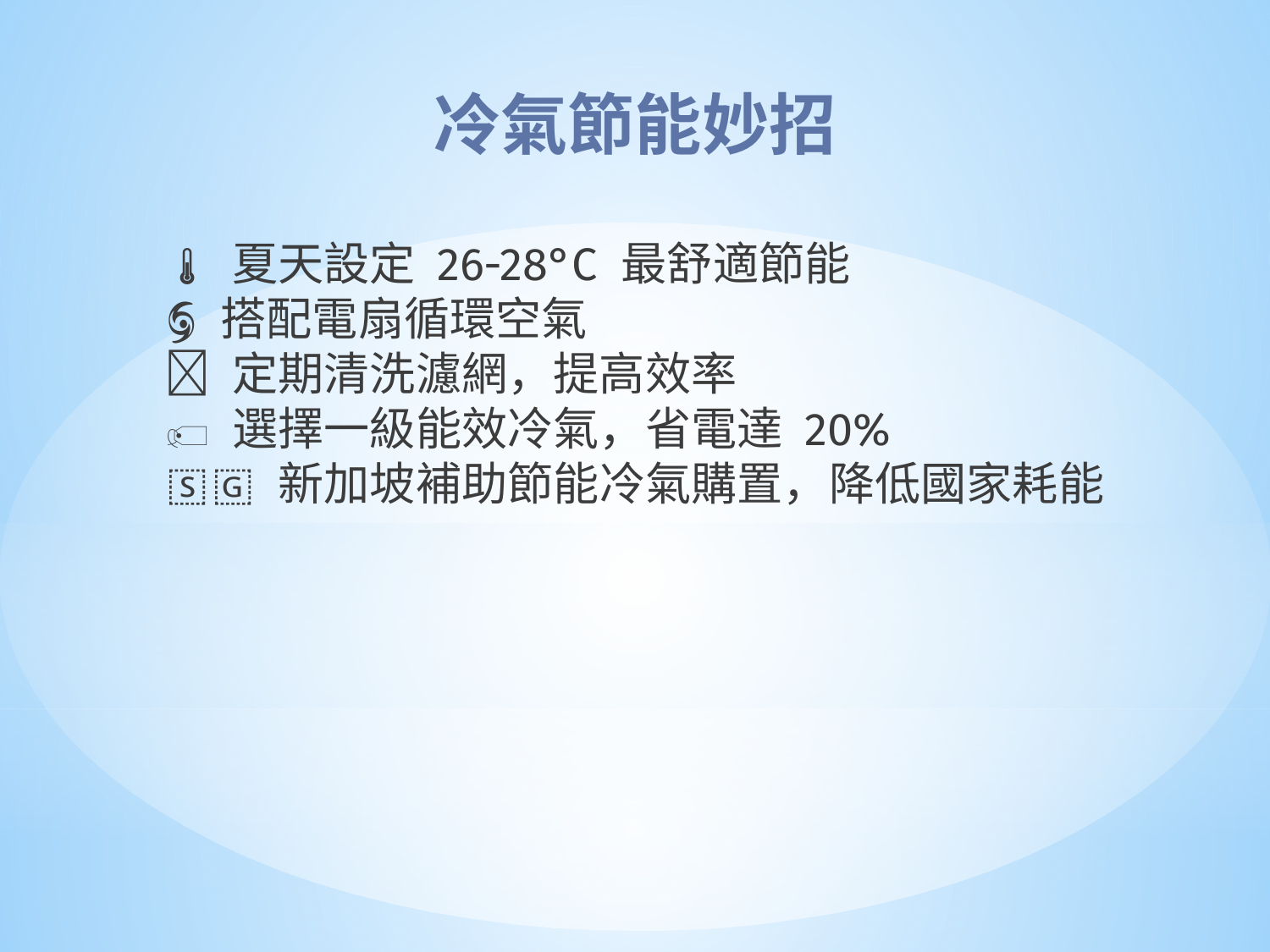

冷氣節能妙招

🌡️ 夏天設定 26-28°C 最舒適節能
🌀 搭配電扇循環空氣
🧽 定期清洗濾網，提高效率
🏷️ 選擇一級能效冷氣，省電達 20%
🇸🇬 新加坡補助節能冷氣購置，降低國家耗能
#